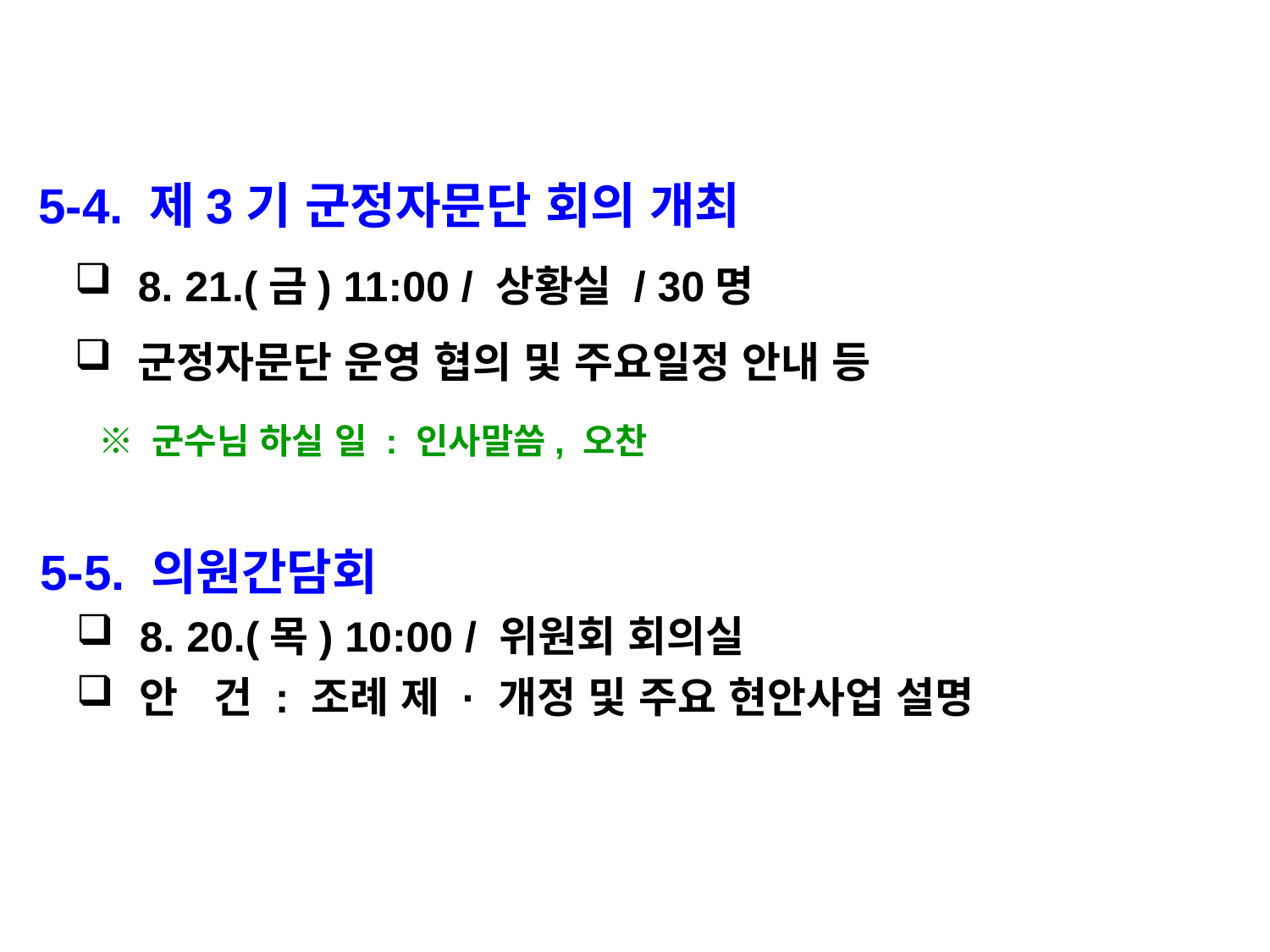

5-4. 제3기 군정자문단 회의 개최
8. 21.(금) 11:00 / 상황실 / 30명
군정자문단 운영 협의 및 주요일정 안내 등
  ※ 군수님 하실 일 : 인사말씀, 오찬

  5-5. 의원간담회
8. 20.(목) 10:00 / 위원회 회의실
안   건 : 조례 제 · 개정 및 주요 현안사업 설명